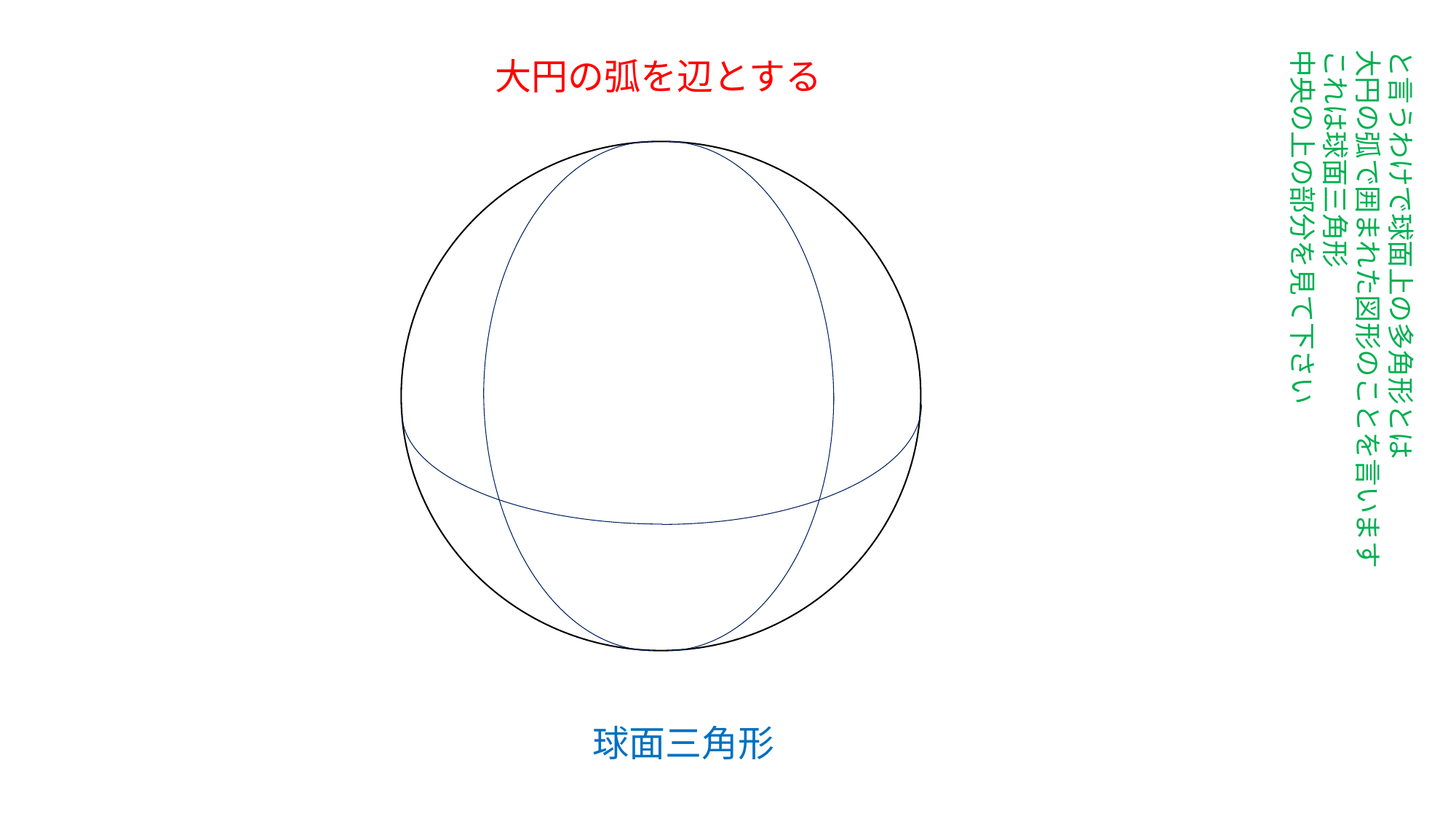

と言うわけで球面上の多角形とは
大円の弧で囲まれた図形のことを言います
これは球面三角形
中央の上の部分を見て下さい
大円の弧を辺とする

球面三角形